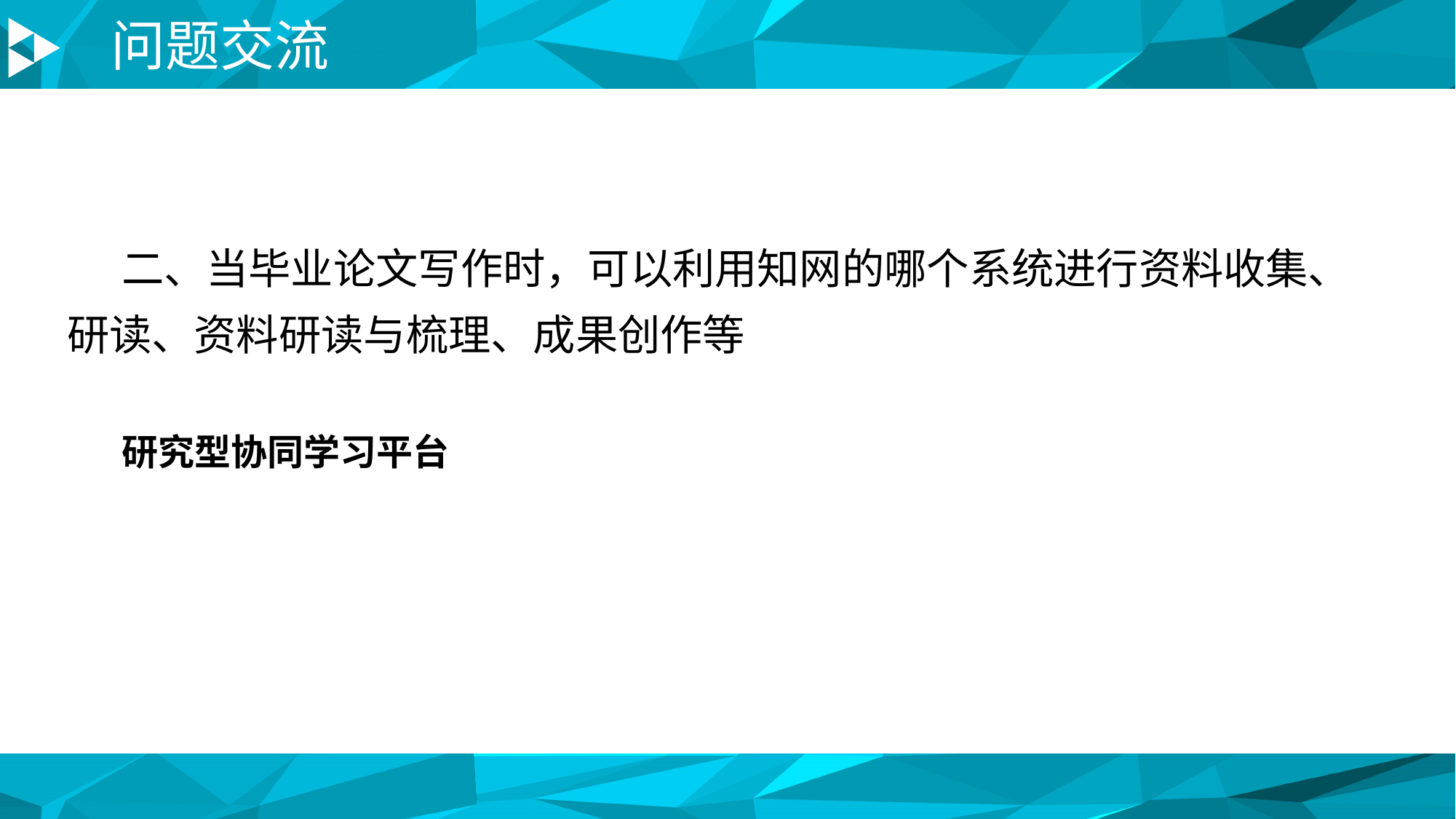

问题交流

二、当毕业论文写作时，可以利用知网的哪个系统进行资料收集、研读、资料研读与梳理、成果创作等

研究型协同学习平台